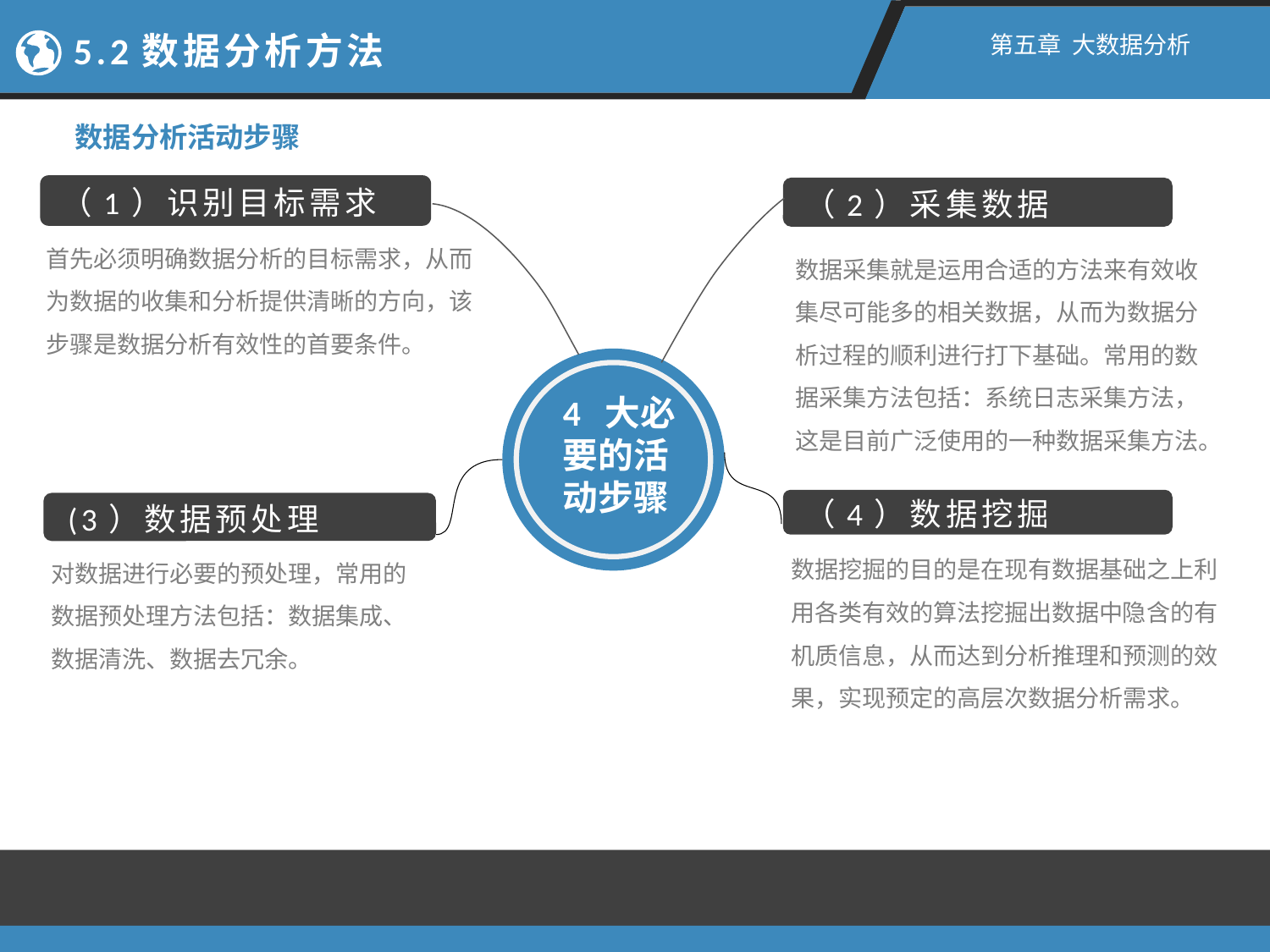

5.2数据分析方法
第五章  大数据分析

数据分析活动步骤

（1）识别目标需求

（2）采集数据

首先必须明确数据分析的目标需求，从而为数据的收集和分析提供清晰的方向，该步骤是数据分析有效性的首要条件。
数据采集就是运用合适的方法来有效收集尽可能多的相关数据，从而为数据分析过程的顺利进行打下基础。常用的数据采集方法包括：系统日志采集方法，这是目前广泛使用的一种数据采集方法。

4  大必要的活动步骤
（4）数据挖掘

(3）数据预处理

数据挖掘的目的是在现有数据基础之上利用各类有效的算法挖掘出数据中隐含的有机质信息，从而达到分析推理和预测的效果，实现预定的高层次数据分析需求。
对数据进行必要的预处理，常用的数据预处理方法包括：数据集成、数据清洗、数据去冗余。